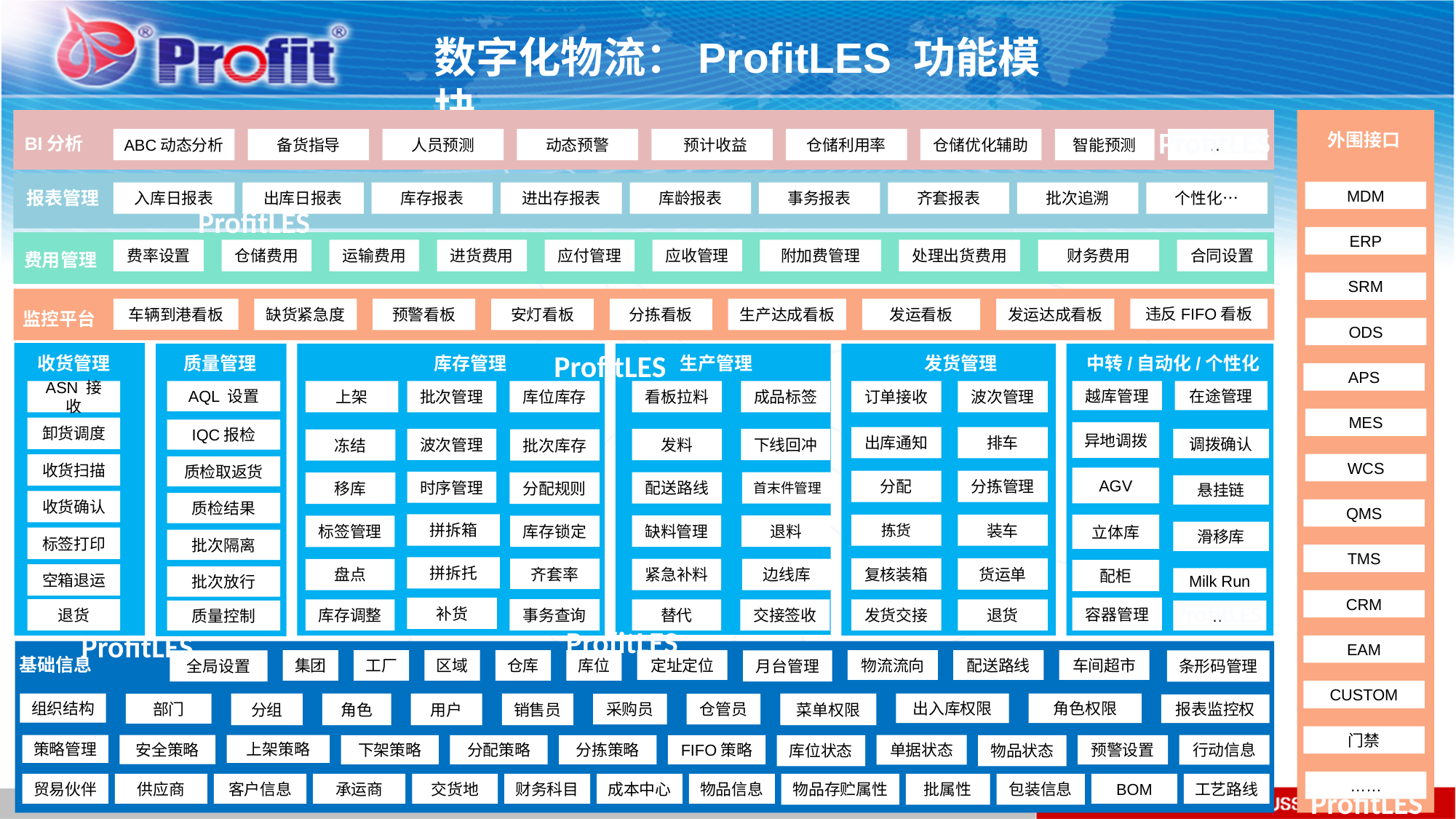

数字化物流：ProfitLES 功能模块

ProfitLES
外围接口
BI分析
ABC动态分析
备货指导
人员预测
动态预警
 预计收益
仓储利用率
仓储优化辅助
智能预测
…

报表管理
MDM
入库日报表
出库日报表
库存报表
进出存报表
库龄报表
事务报表
齐套报表
批次追溯
个性化…
ProfitLES
ERP

费率设置
仓储费用
运输费用
进货费用
应付管理
应收管理
附加费管理
处理出货费用
财务费用
合同设置
费用管理
SRM

车辆到港看板
缺货紧急度
预警看板
安灯看板
分拣看板
生产达成看板
发运看板
发运达成看板
违反FIFO看板
监控平台
ODS
ProfitLES

收货管理
质量管理
库存管理
生产管理
发货管理
中转/自动化/个性化
APS
ASN 接收
AQL 设置
上架
批次管理
库位库存
看板拉料
成品标签
订单接收
波次管理
越库管理
在途管理
MES
卸货调度
IQC报检
异地调拨
出库通知
排车
波次管理
调拨确认
下线回冲
发料
冻结
批次库存
WCS
收货扫描
质检取返货
AGV
分配
分拣管理
时序管理
首末件管理
配送路线
分配规则
移库
悬挂链
收货确认
质检结果
QMS
拼拆箱
拣货
装车
立体库
退料
缺料管理
库存锁定
标签管理
滑移库
标签打印
批次隔离
TMS
拼拆托
复核装箱
货运单
齐套率
边线库
紧急补料
盘点
配柜
空箱退运
批次放行
Milk Run
CRM
ProfitLES
补货
容器管理
退货
事务查询
交接签收
库存调整
替代
发货交接
退货
质量控制
…
ProfitLES
ProfitLES
EAM

基础信息
全局设置
集团
工厂
区域
仓库
库位
定址定位
月台管理
物流流向
配送路线
车间超市
条形码管理
CUSTOM
组织结构
部门
分组
角色
用户
销售员
采购员
仓管员
菜单权限
出入库权限
角色权限
报表监控权
门禁
策略管理
安全策略
上架策略
下架策略
分配策略
分拣策略
FIFO策略
库位状态
单据状态
物品状态
预警设置
行动信息
……
贸易伙伴
供应商
客户信息
承运商
交货地
财务科目
成本中心
物品信息
物品存贮属性
批属性
包装信息
BOM
工艺路线
ProfitLES